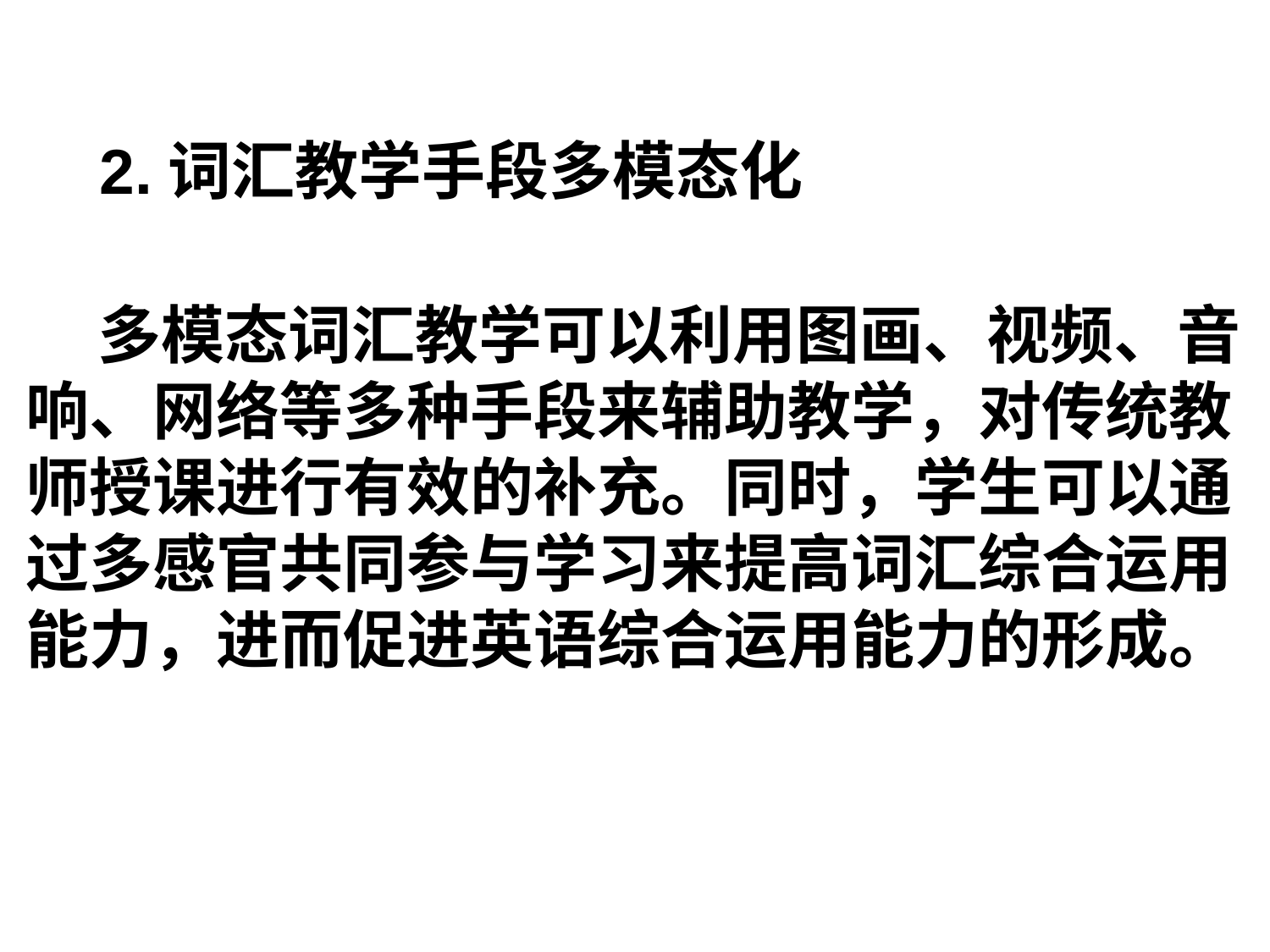

2.词汇教学手段多模态化
    多模态词汇教学可以利用图画、视频、音响、网络等多种手段来辅助教学，对传统教师授课进行有效的补充。同时，学生可以通过多感官共同参与学习来提高词汇综合运用能力，进而促进英语综合运用能力的形成。